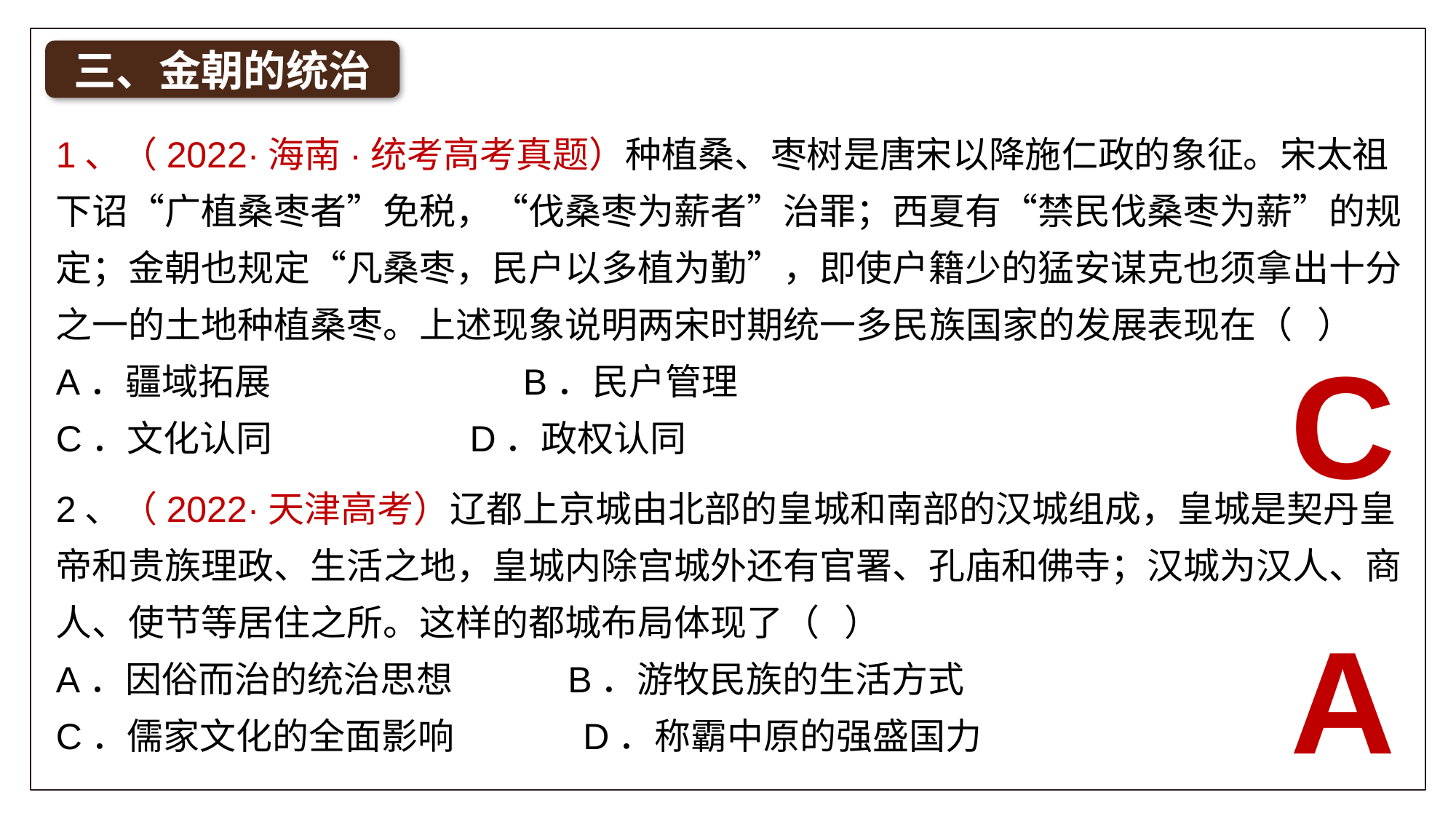

三、金朝的统治
1、（2022·海南·统考高考真题）种植桑、枣树是唐宋以降施仁政的象征。宋太祖下诏“广植桑枣者”免税，“伐桑枣为薪者”治罪；西夏有“禁民伐桑枣为薪”的规定；金朝也规定“凡桑枣，民户以多植为勤”，即使户籍少的猛安谋克也须拿出十分之一的土地种植桑枣。上述现象说明两宋时期统一多民族国家的发展表现在（   ）
A．疆域拓展		                B．民户管理
C．文化认同                       D．政权认同
C

2、（2022·天津高考）辽都上京城由北部的皇城和南部的汉城组成，皇城是契丹皇帝和贵族理政、生活之地，皇城内除宫城外还有官署、孔庙和佛寺；汉城为汉人、商人、使节等居住之所。这样的都城布局体现了（   ）
A．因俗而治的统治思想             B．游牧民族的生活方式
C．儒家文化的全面影响	          D．称霸中原的强盛国力
A